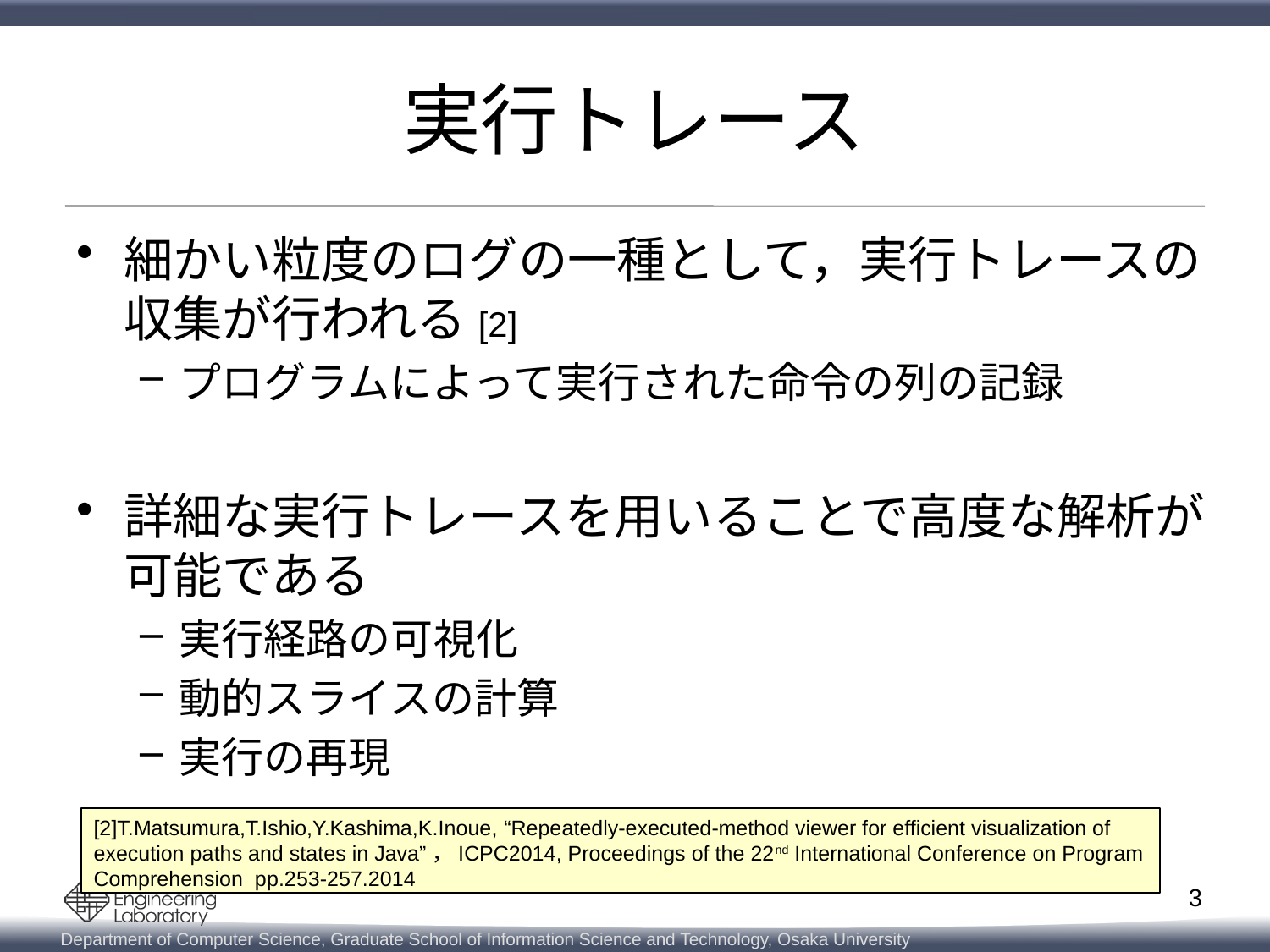

# 実行トレース
細かい粒度のログの一種として，実行トレースの
収集が行われる[2]
プログラムによって実行された命令の列の記録

詳細な実行トレースを用いることで高度な解析が
可能である
実行経路の可視化
動的スライスの計算
実行の再現

[2]T.Matsumura,T.Ishio,Y.Kashima,K.Inoue, “Repeatedly-executed-method viewer for efficient visualization of execution paths and states in Java”，ICPC2014, Proceedings of the 22nd International Conference on Program Comprehension  pp.253-257.2014
3